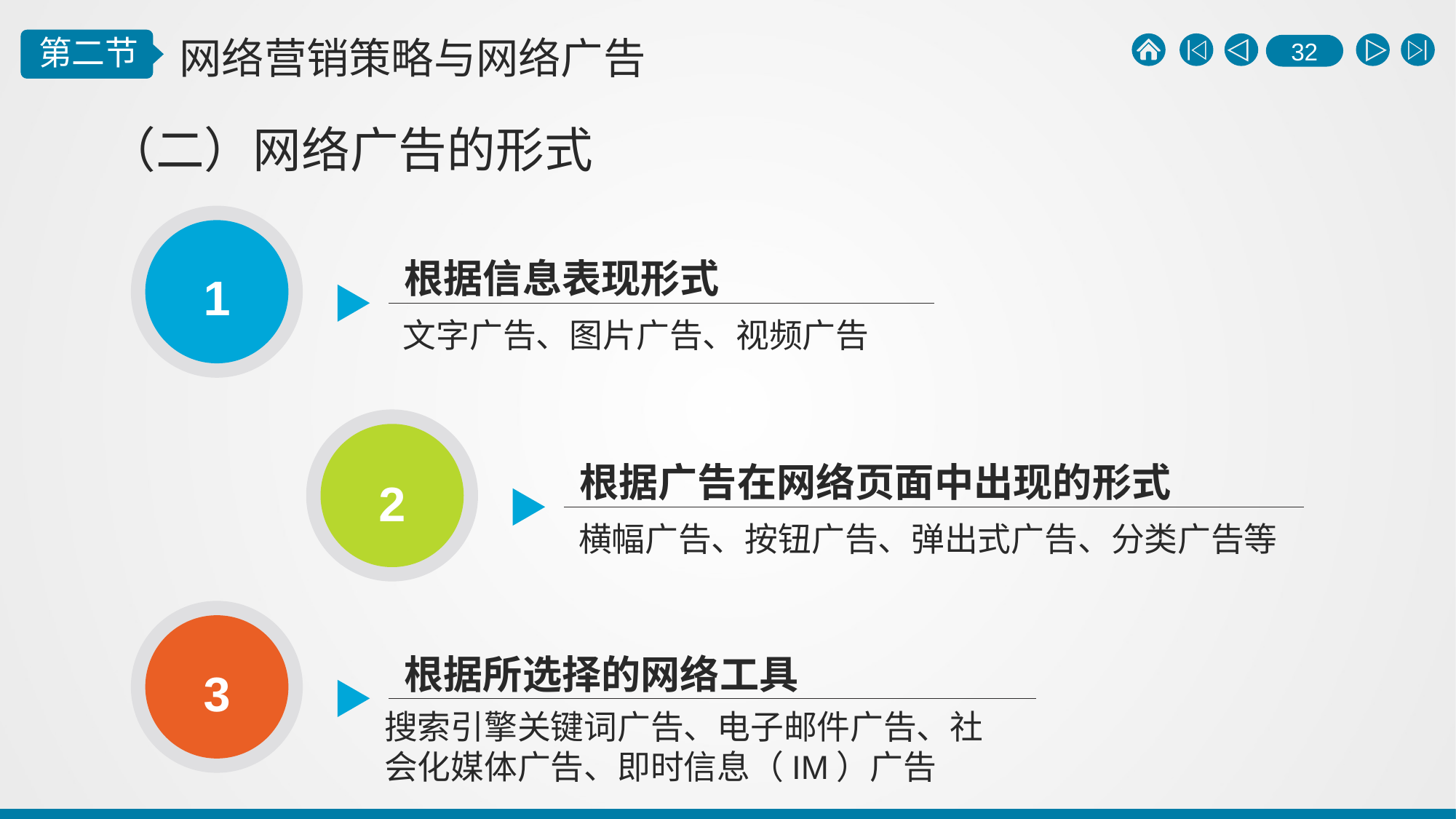

（二）网络广告的形式

1
根据信息表现形式

文字广告、图片广告、视频广告

2
根据广告在网络页面中出现的形式

横幅广告、按钮广告、弹出式广告、分类广告等

3
根据所选择的网络工具

搜索引擎关键词广告、电子邮件广告、社会化媒体广告、即时信息（IM）广告